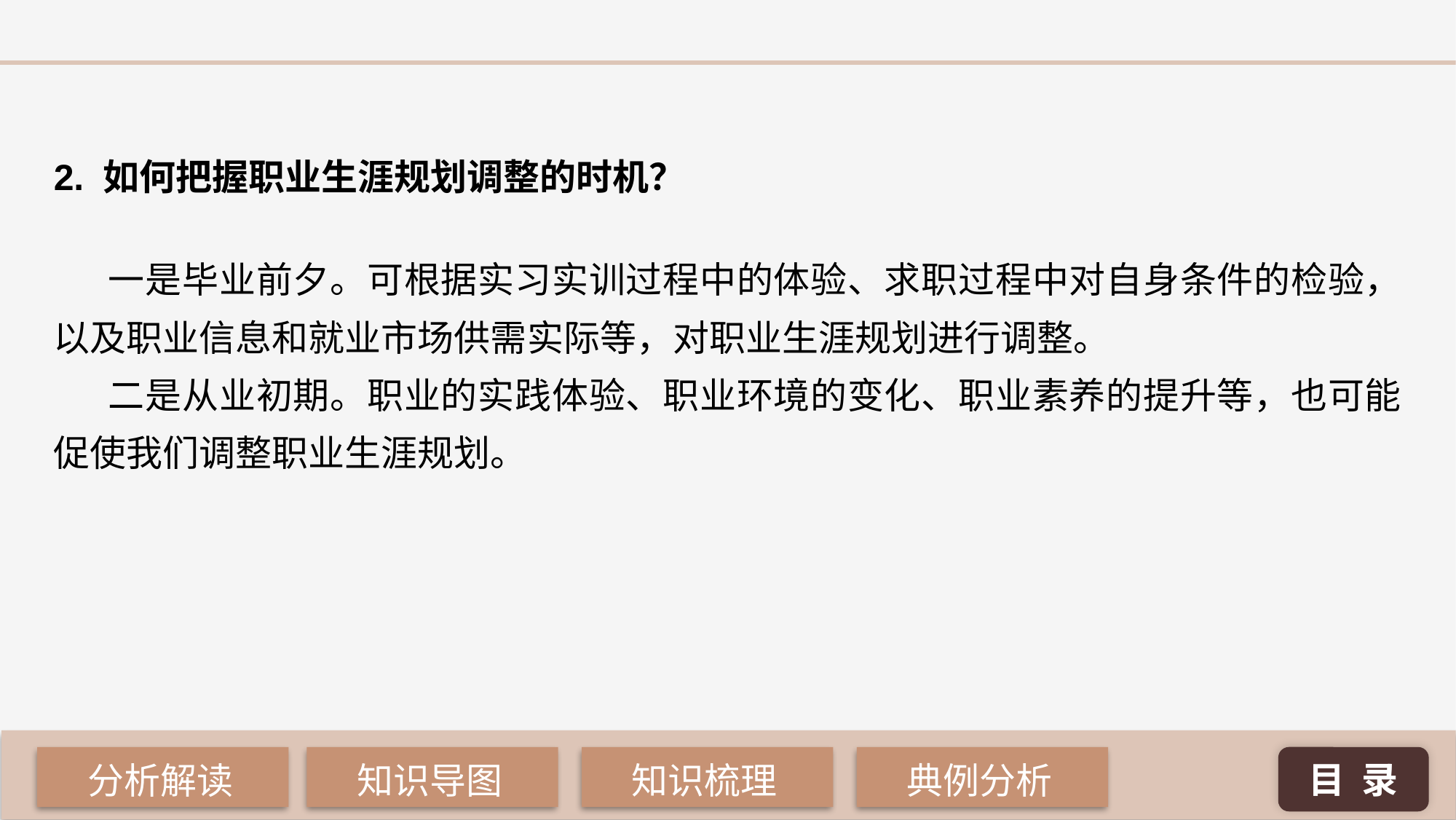

2. 如何把握职业生涯规划调整的时机？
一是毕业前夕。可根据实习实训过程中的体验、求职过程中对自身条件的检验，以及职业信息和就业市场供需实际等，对职业生涯规划进行调整。
二是从业初期。职业的实践体验、职业环境的变化、职业素养的提升等，也可能促使我们调整职业生涯规划。